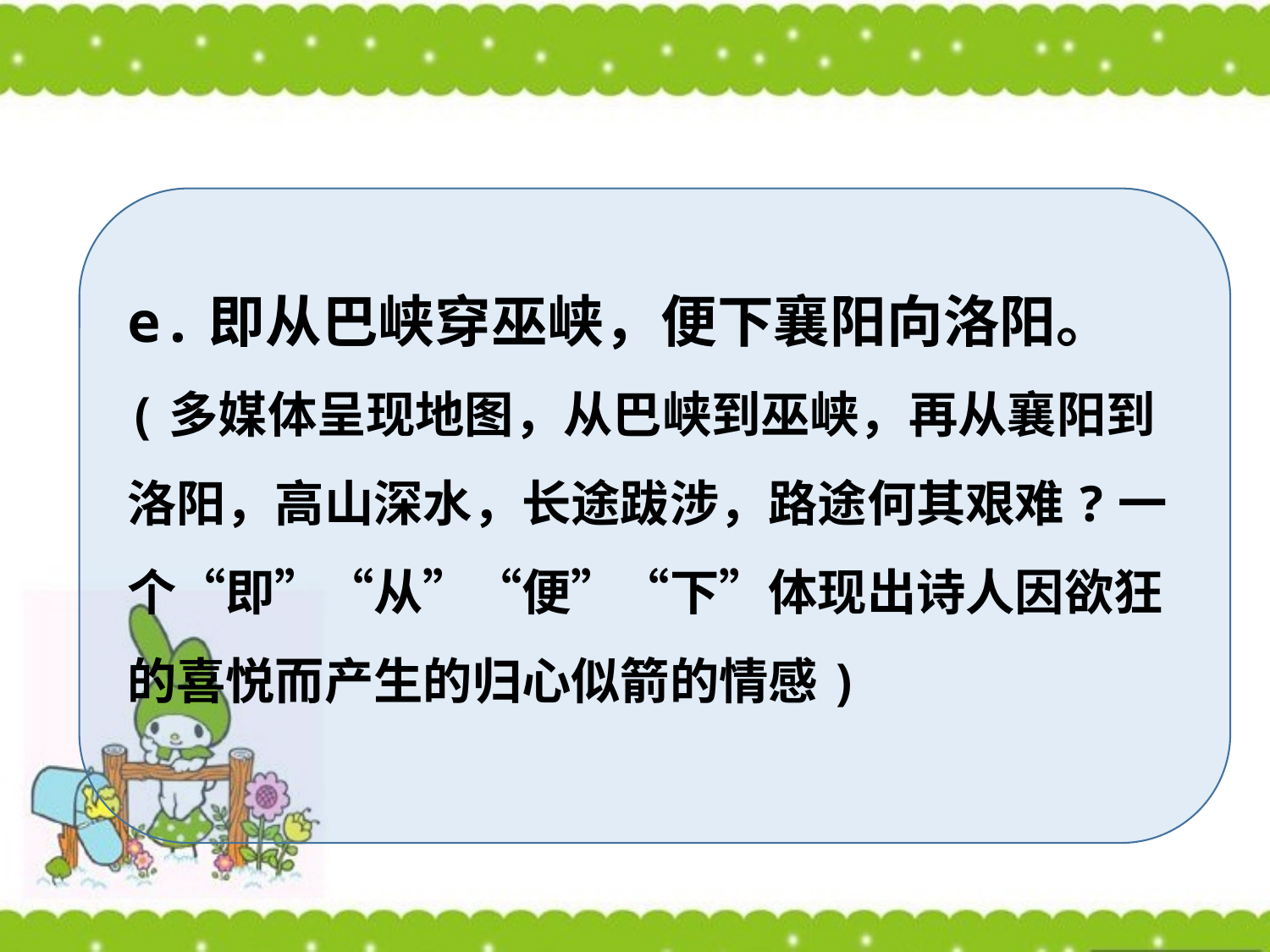

e.即从巴峡穿巫峡，便下襄阳向洛阳。
(多媒体呈现地图，从巴峡到巫峡，再从襄阳到洛阳，高山深水，长途跋涉，路途何其艰难?一个“即”“从”“便”“下”体现出诗人因欲狂的喜悦而产生的归心似箭的情感)